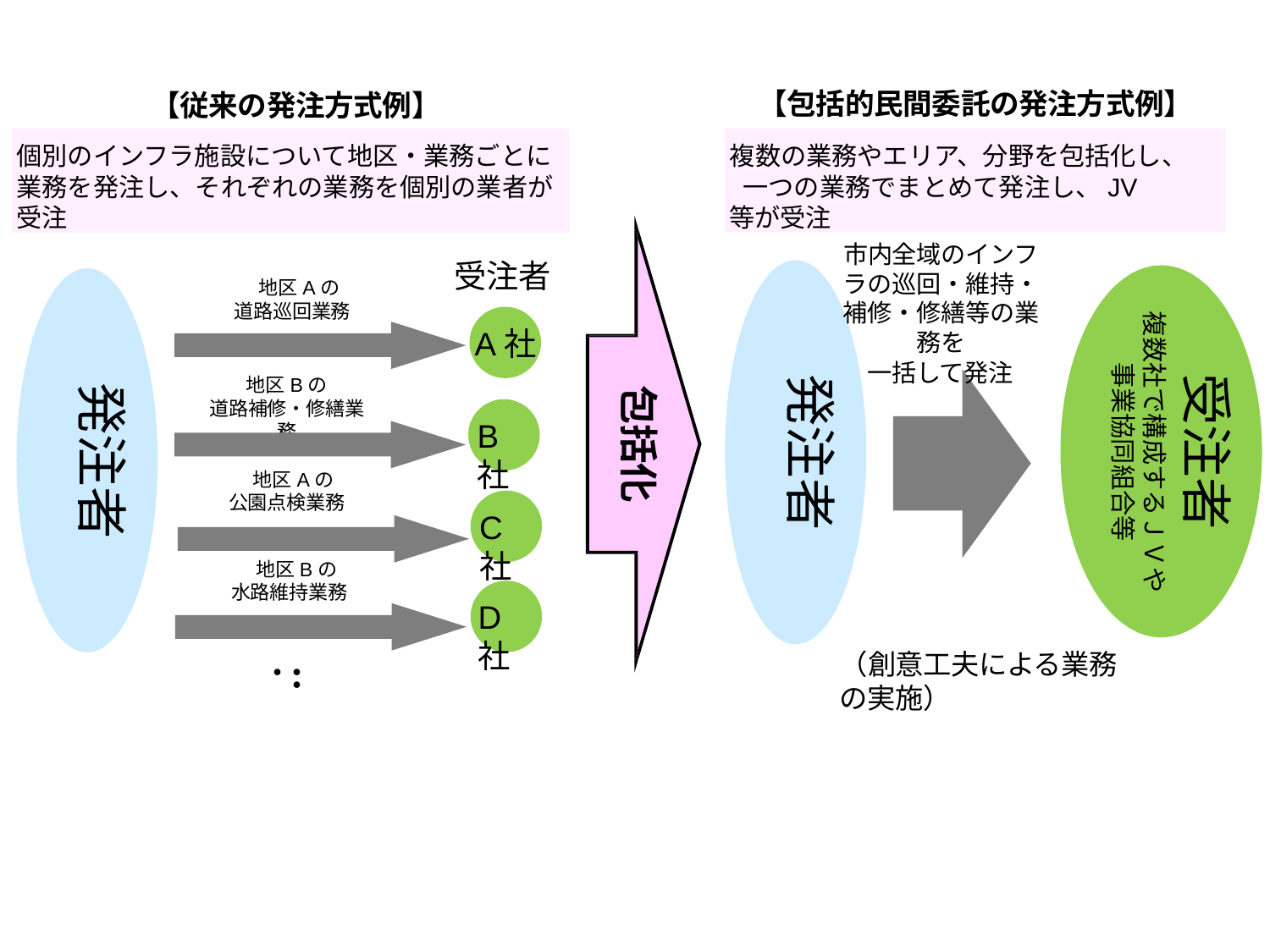

#
【包括的民間委託の発注方式例】
【従来の発注方式例】
個別のインフラ施設について地区・業務ごとに
業務を発注し、それぞれの業務を個別の業者が受注
複数の業務やエリア、分野を包括化し、 一つの業務でまとめて発注し、JV等が受注

市内全域のインフラの巡回・維持・補修・修繕等の業務を
一括して発注
受注者
A社

地区Aの 道路巡回業務

受注者
複数社で構成するＪＶや事業協同組合等

地区Bの
道路補修・修繕業務
発注者
発注者
包括化

B社
地区Aの 公園点検業務

C社
地区Bの 水路維持業務

D社
（創意工夫による業務の実施）
・・・